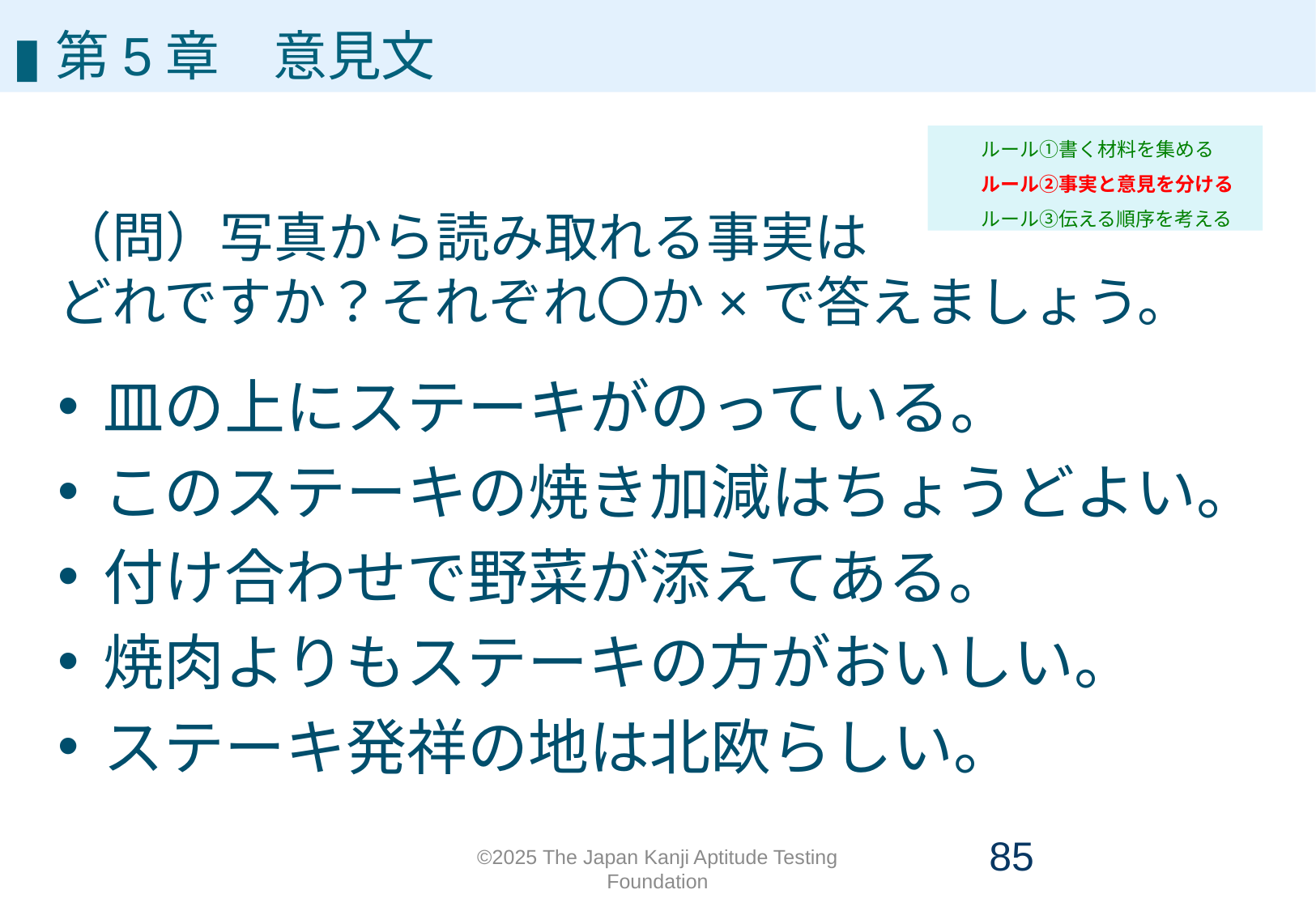

▮第5章　意見文
ルール①書く材料を集める
ルール②事実と意見を分ける
ルール③伝える順序を考える

（問）写真から読み取れる事実は
どれですか？それぞれ〇か×で答えましょう。

皿の上にステーキがのっている。
このステーキの焼き加減はちょうどよい。
付け合わせで野菜が添えてある。
焼肉よりもステーキの方がおいしい。
ステーキ発祥の地は北欧らしい。

©2025 The Japan Kanji Aptitude Testing Foundation
85